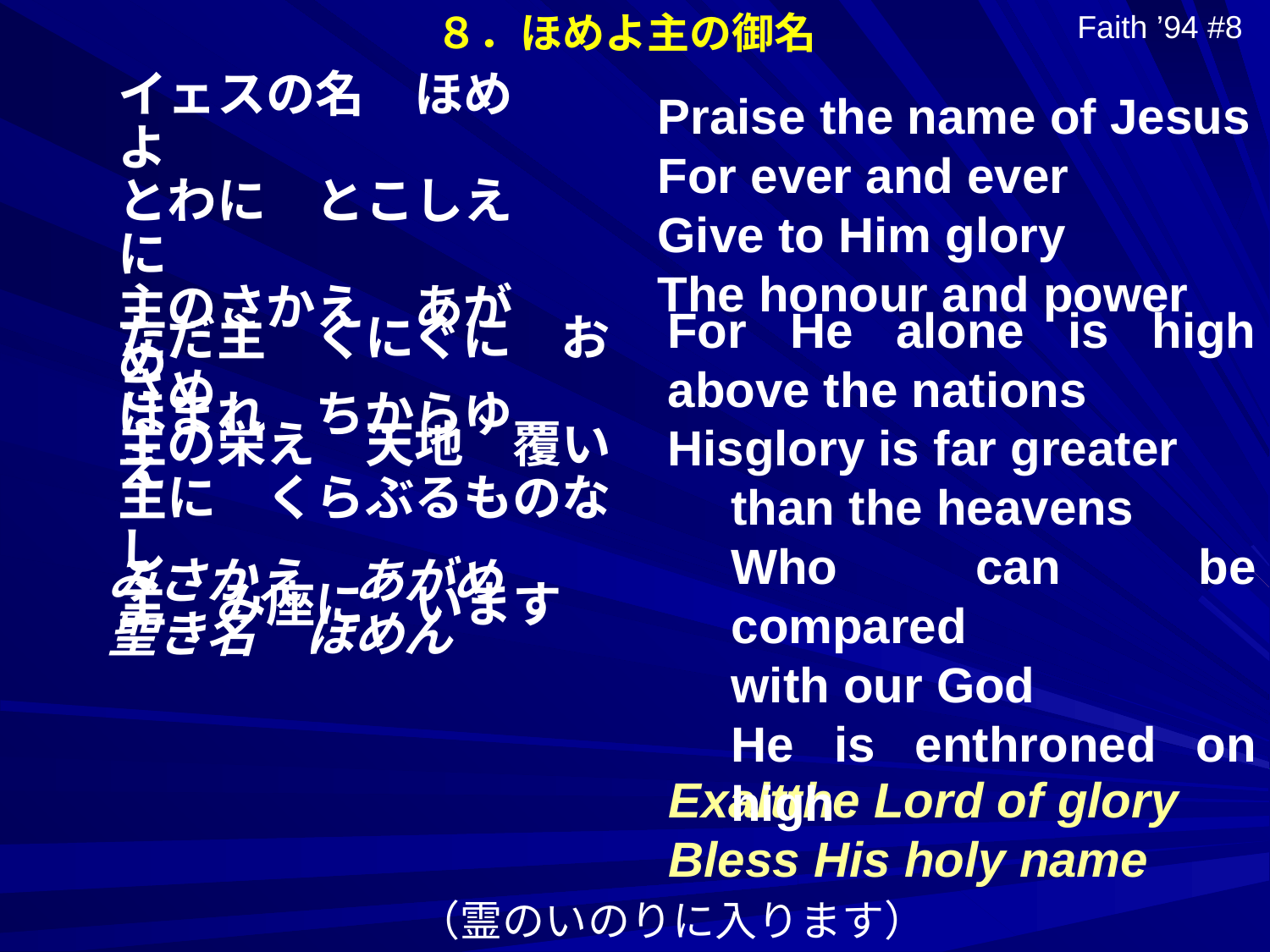

８．ほめよ主の御名
Faith ’94 #8
イェスの名　ほめよ
とわに　とこしえに
主のさかえ　あがめ
ほまれ　ちからゆえ
Praise the name of Jesus
For ever and ever
Give to Him glory
The honour and power
ただ主　くにぐに　おさめ
主の栄え　天地　覆い
主に　くらぶるものなし
主　み座に　います
For He alone is high above the nations
Hisglory is far greater
than the heavens
Who can be compared
with our God
He is enthroned on high
みさかえ　あがめ
聖き名　ほめん
Exaltthe Lord of glory
Bless His holy name
（霊のいのりに入ります）